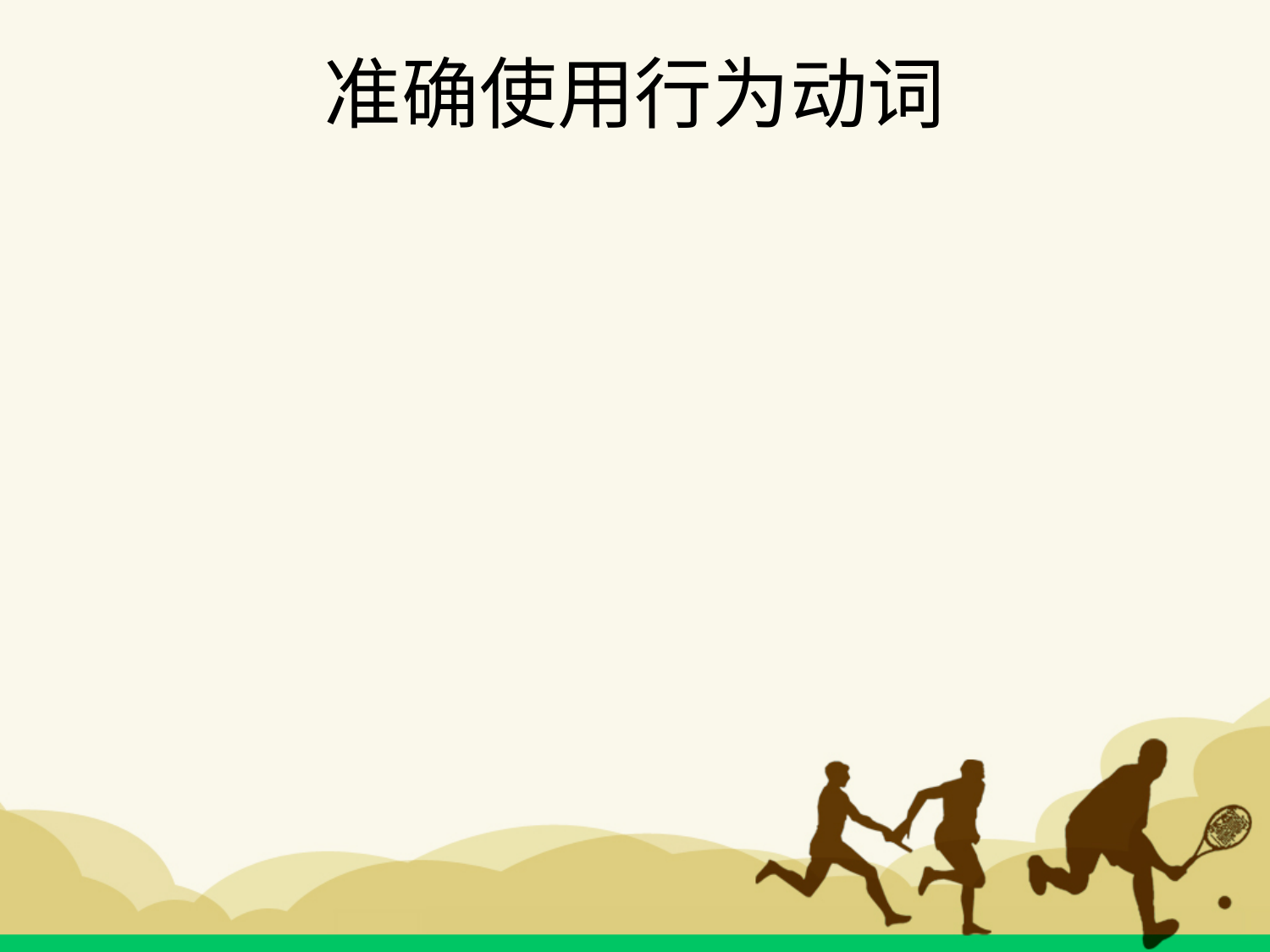

# 准确使用行为动词
描述有规律的体育锻炼对健康的益处；
分析体育活动中成功或失败的原因；
应用简单的方法测试自己的体能；
较好地掌握球类项目中某一技术与战术；
自觉运用所掌握的运动技能参加课外体育活动；
利用余暇时间带同伴经常参与体育锻炼；
帮助同伴选择调控情绪的适宜方法；
尊重他人参与学校和社区体育与健康活动的权利和义务。